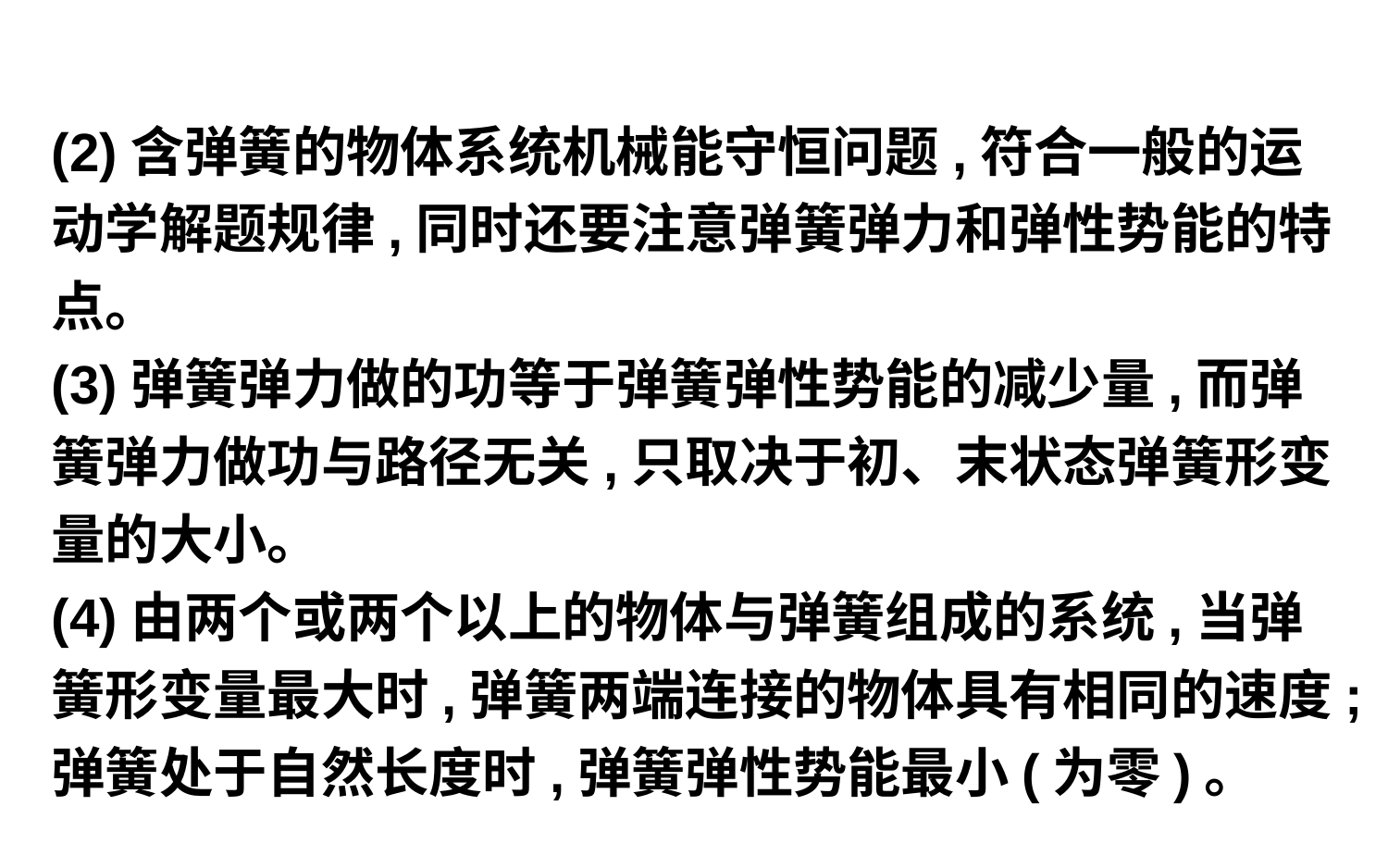

(2)含弹簧的物体系统机械能守恒问题,符合一般的运动学解题规律,同时还要注意弹簧弹力和弹性势能的特点。
(3)弹簧弹力做的功等于弹簧弹性势能的减少量,而弹簧弹力做功与路径无关,只取决于初、末状态弹簧形变量的大小。
(4)由两个或两个以上的物体与弹簧组成的系统,当弹簧形变量最大时,弹簧两端连接的物体具有相同的速度;弹簧处于自然长度时,弹簧弹性势能最小(为零)。